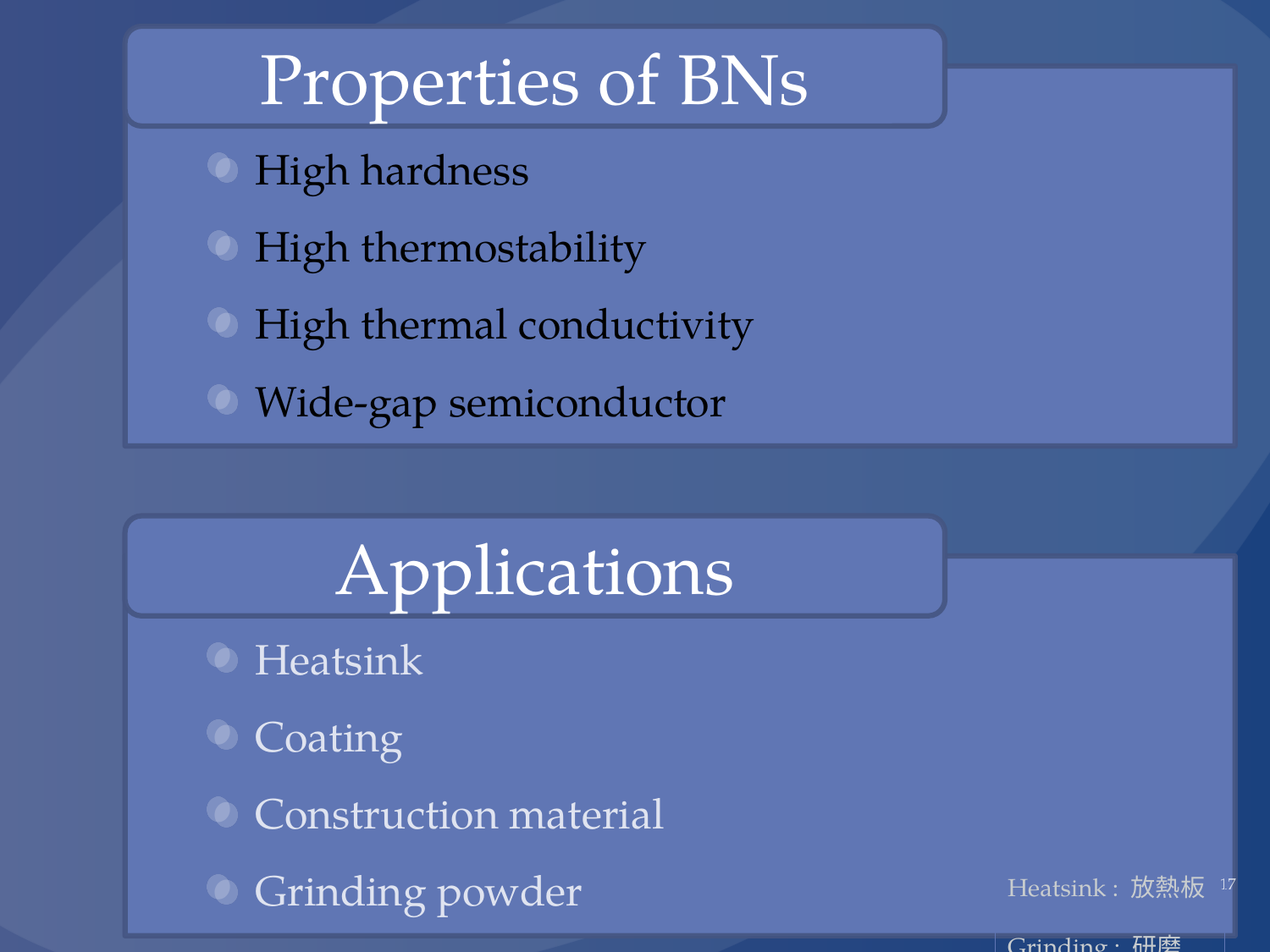

Properties of BNs

High hardness
High thermostability
High thermal conductivity
Wide-gap semiconductor

Applications

Heatsink
Coating
Construction material
Grinding powder

Heatsink : 放熱板
Grinding : 研磨
17